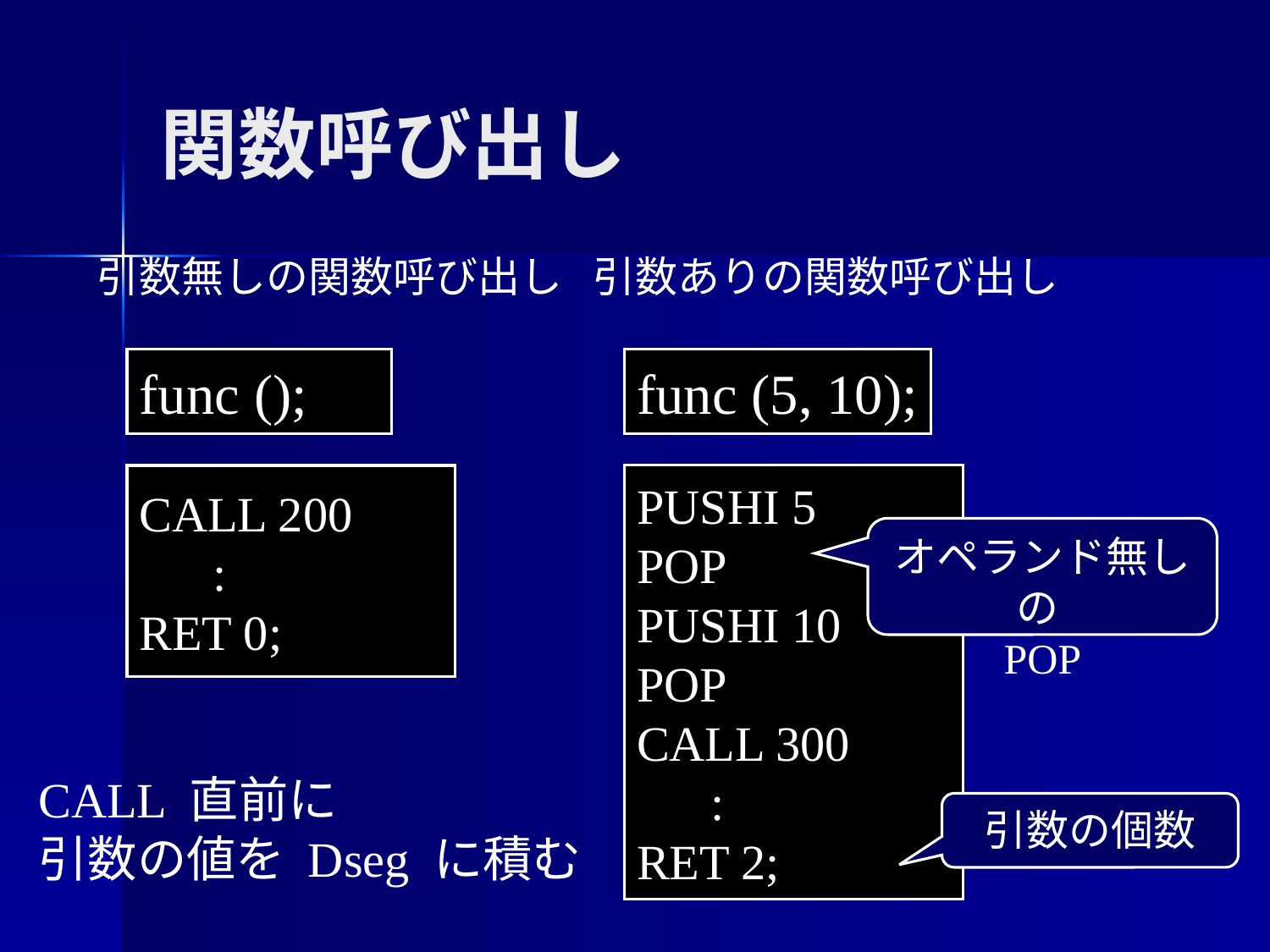

関数呼び出し
引数無しの関数呼び出し
引数ありの関数呼び出し
func ();
func (5, 10);
CALL 200
      :
RET 0;
PUSHI 5
POP
PUSHI 10
POP
CALL 300
      :
RET 2;
オペランド無しの
POP
CALL 直前に
引数の値を Dseg に積む
引数の個数